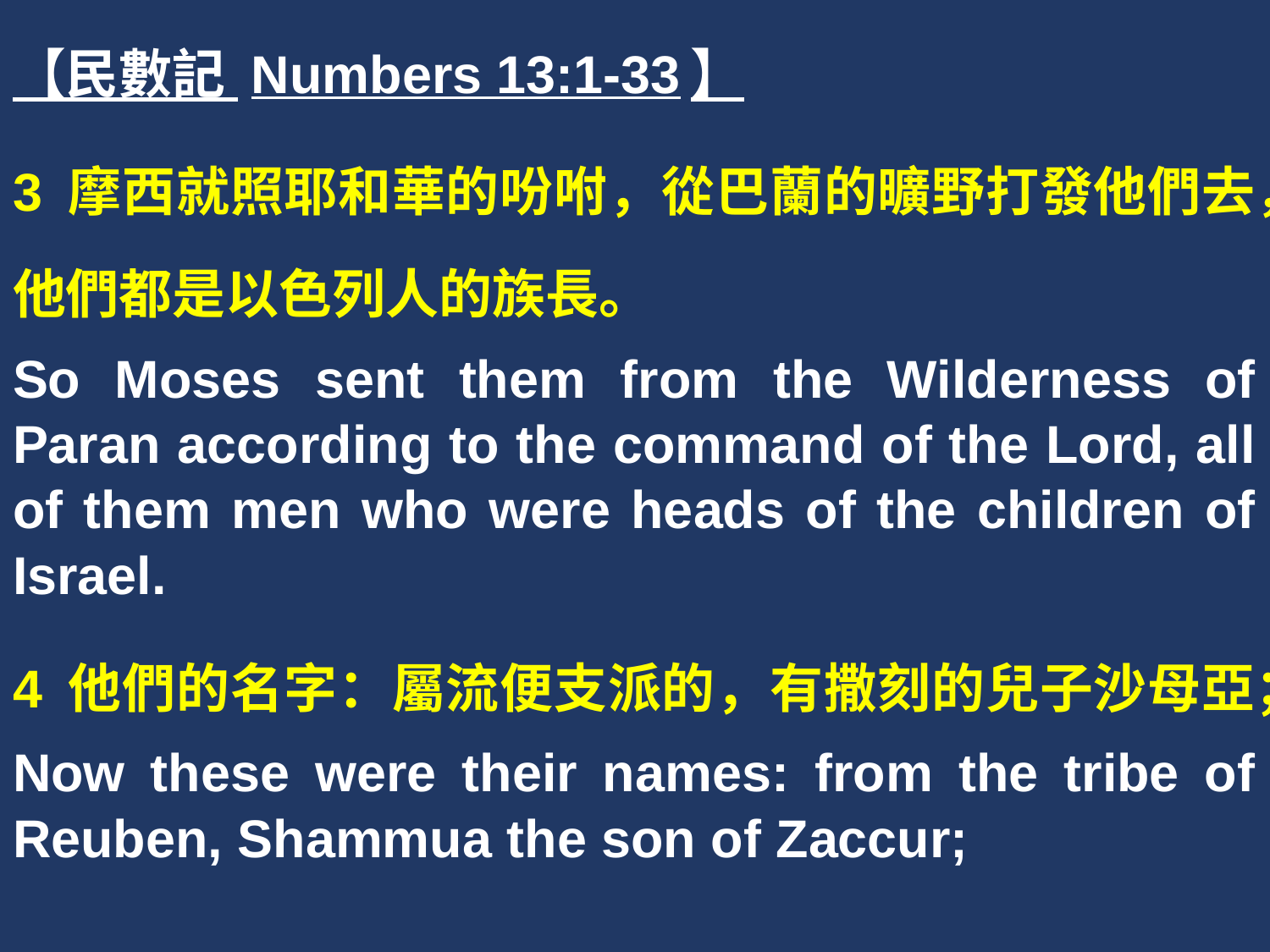

【民數記 Numbers 13:1-33】
3 摩西就照耶和華的吩咐，從巴蘭的曠野打發他們去，他們都是以色列人的族長。
So Moses sent them from the Wilderness of Paran according to the command of the Lord, all of them men who were heads of the children of Israel.
4 他們的名字：屬流便支派的，有撒刻的兒子沙母亞；
Now these were their names: from the tribe of Reuben, Shammua the son of Zaccur;